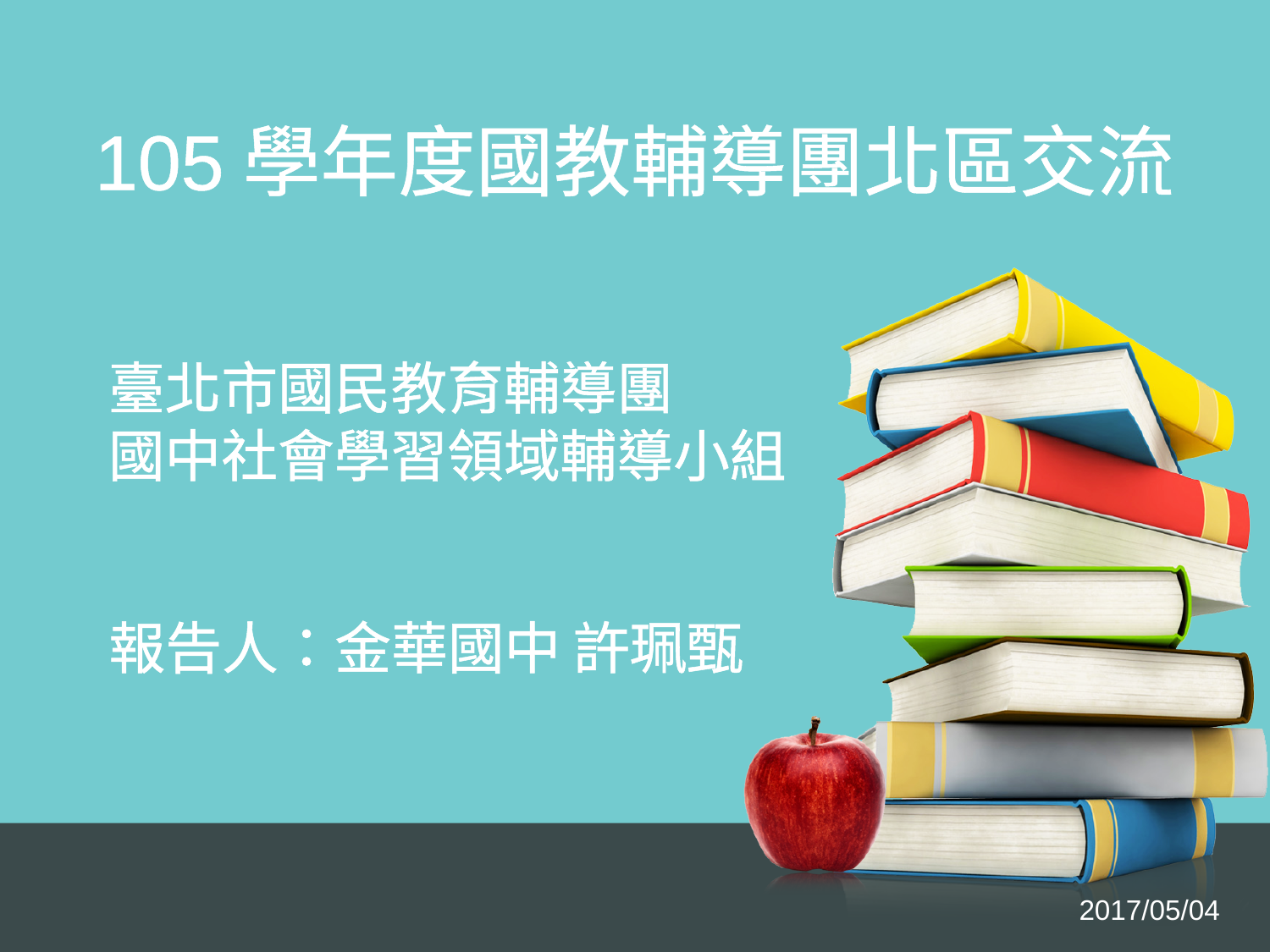

105學年度國教輔導團北區交流
臺北市國民教育輔導團
國中社會學習領域輔導小組
報告人：金華國中 許珮甄
2017/05/04